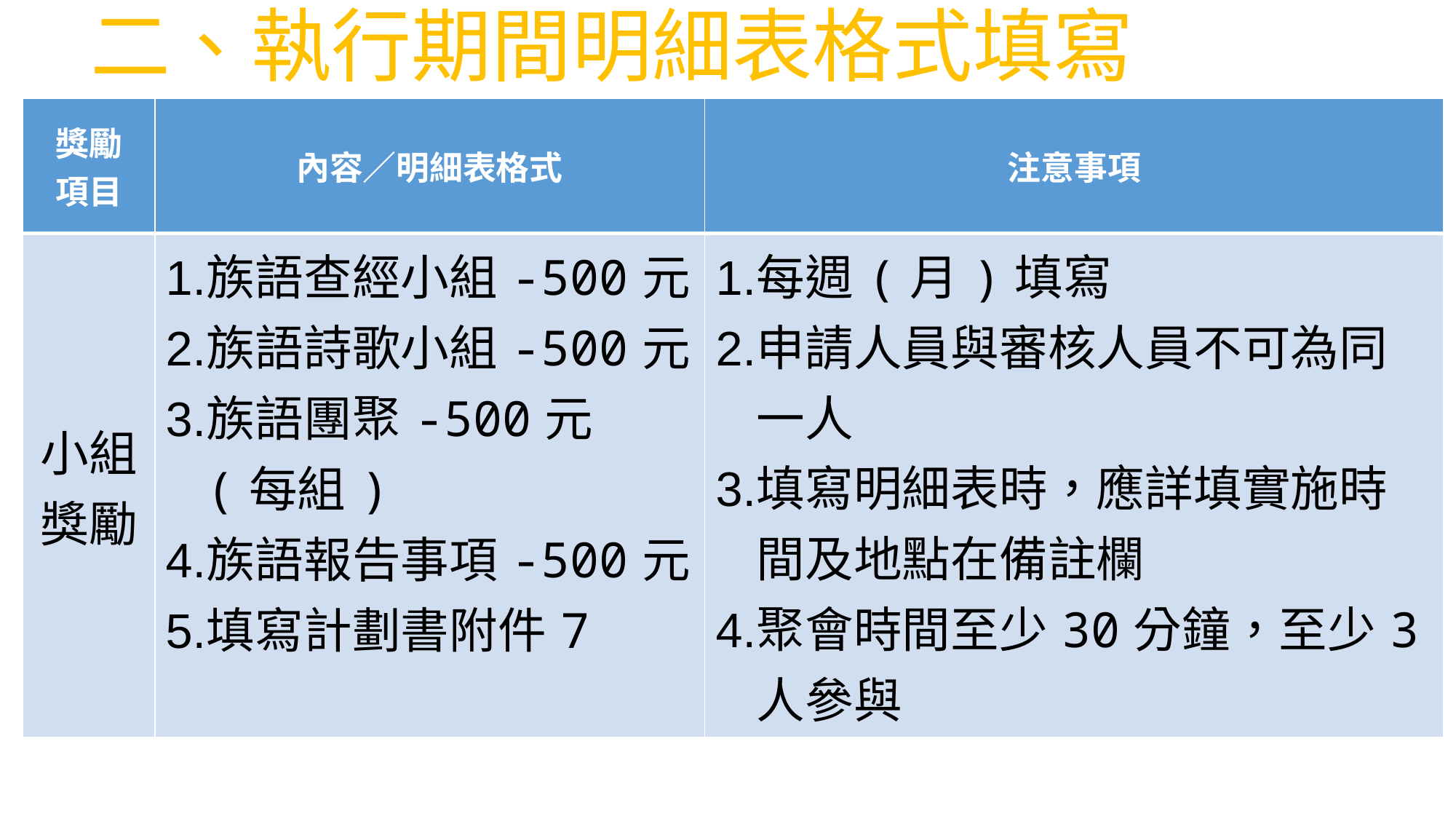

# 二、執行期間明細表格式填寫
| 獎勵 項目 | 內容／明細表格式 | 注意事項 |
| --- | --- | --- |
| 小組獎勵 | 族語查經小組-500元 族語詩歌小組-500元 族語團聚-500元(每組) 族語報告事項-500元 填寫計劃書附件7 | 每週(月)填寫 申請人員與審核人員不可為同一人 填寫明細表時，應詳填實施時間及地點在備註欄 聚會時間至少30分鐘，至少3人參與 |